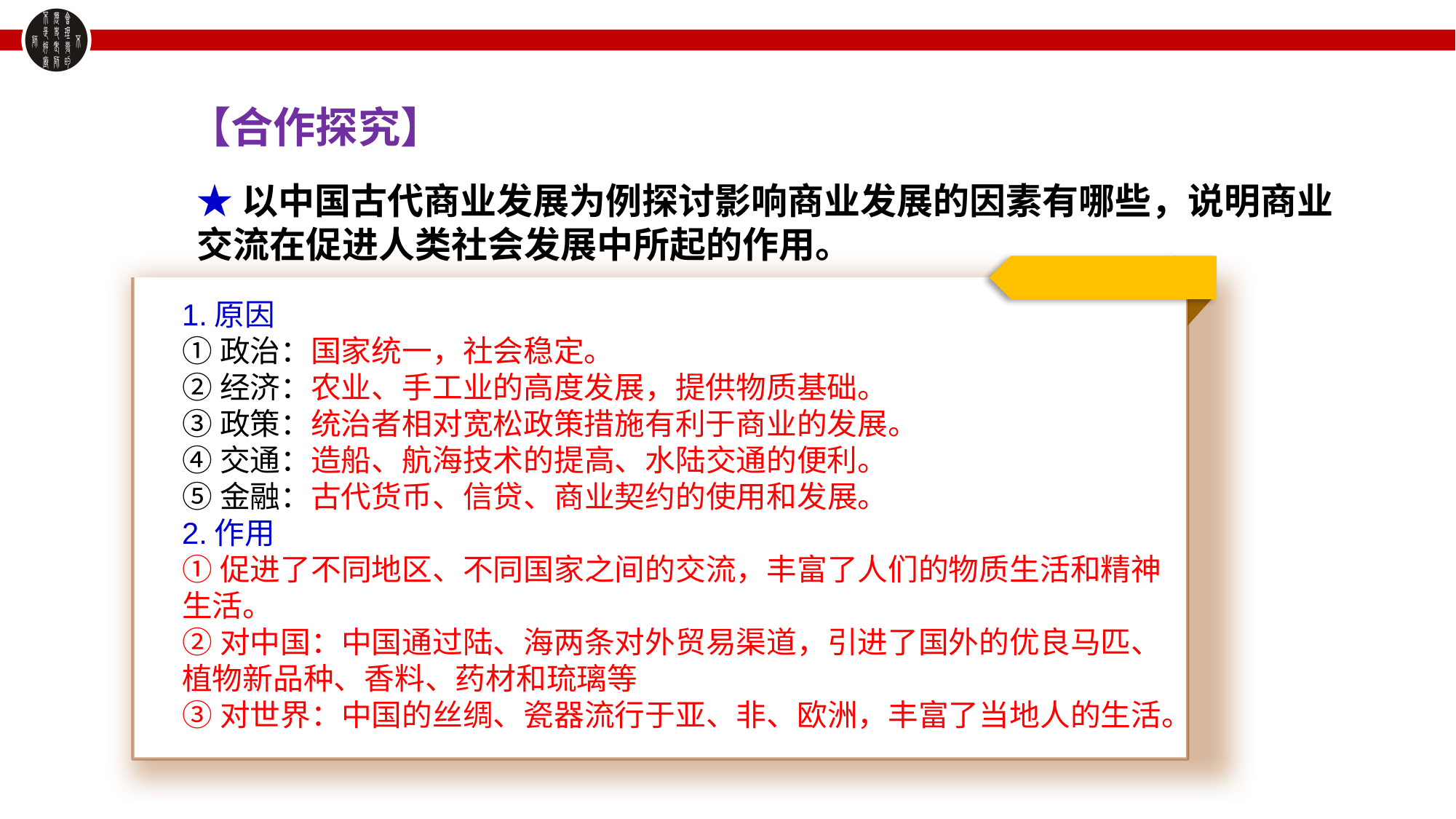

【合作探究】
★以中国古代商业发展为例探讨影响商业发展的因素有哪些，说明商业交流在促进人类社会发展中所起的作用。

1.原因
①政治：国家统一，社会稳定。
②经济：农业、手工业的高度发展，提供物质基础。
③政策：统治者相对宽松政策措施有利于商业的发展。
④交通：造船、航海技术的提高、水陆交通的便利。
⑤金融：古代货币、信贷、商业契约的使用和发展。
2.作用
①促进了不同地区、不同国家之间的交流，丰富了人们的物质生活和精神生活。
②对中国：中国通过陆、海两条对外贸易渠道，引进了国外的优良马匹、植物新品种、香料、药材和琉璃等
③对世界：中国的丝绸、瓷器流行于亚、非、欧洲，丰富了当地人的生活。